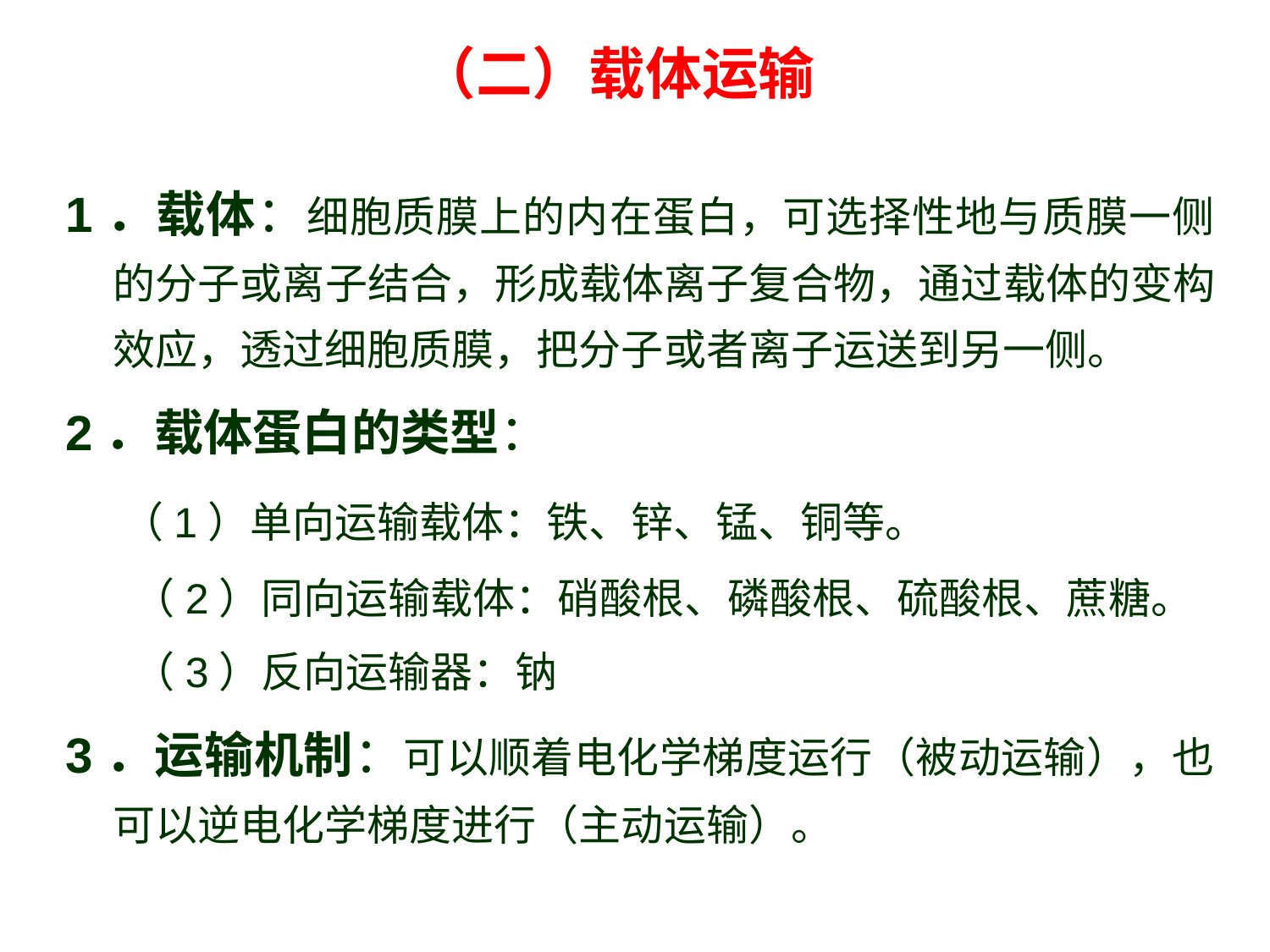

# （二）载体运输
1．载体：细胞质膜上的内在蛋白，可选择性地与质膜一侧的分子或离子结合，形成载体离子复合物，通过载体的变构效应，透过细胞质膜，把分子或者离子运送到另一侧。
2．载体蛋白的类型：
    （1）单向运输载体：铁、锌、锰、铜等。
      （2）同向运输载体：硝酸根、磷酸根、硫酸根、蔗糖。
      （3）反向运输器：钠
3．运输机制：可以顺着电化学梯度运行（被动运输），也可以逆电化学梯度进行（主动运输）。